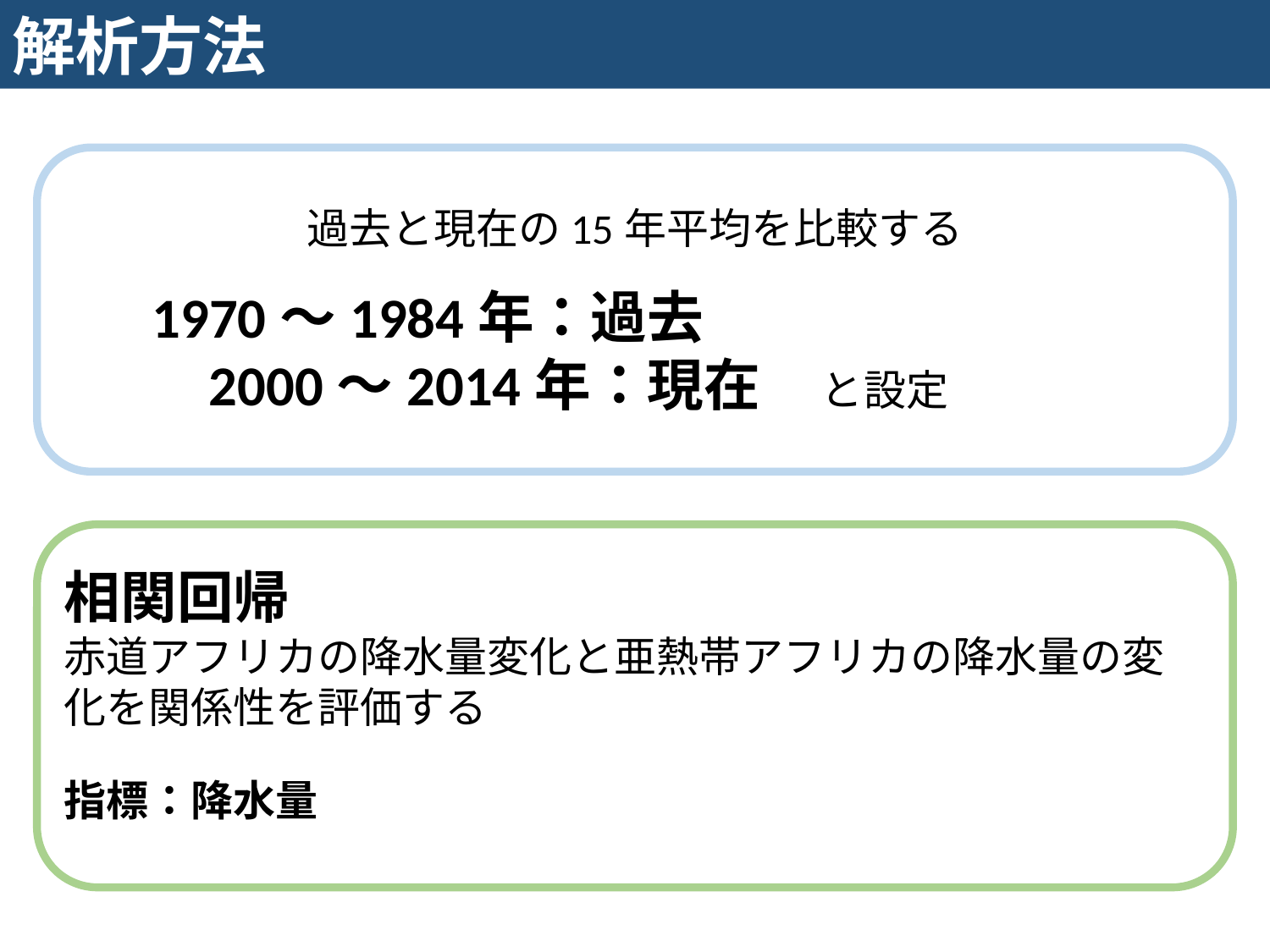

解析方法
過去と現在の15年平均を比較する

        1970～1984年：過去
　　　 2000～2014年：現在      と設定

相関回帰
赤道アフリカの降水量変化と亜熱帯アフリカの降水量の変化を関係性を評価する

指標：降水量